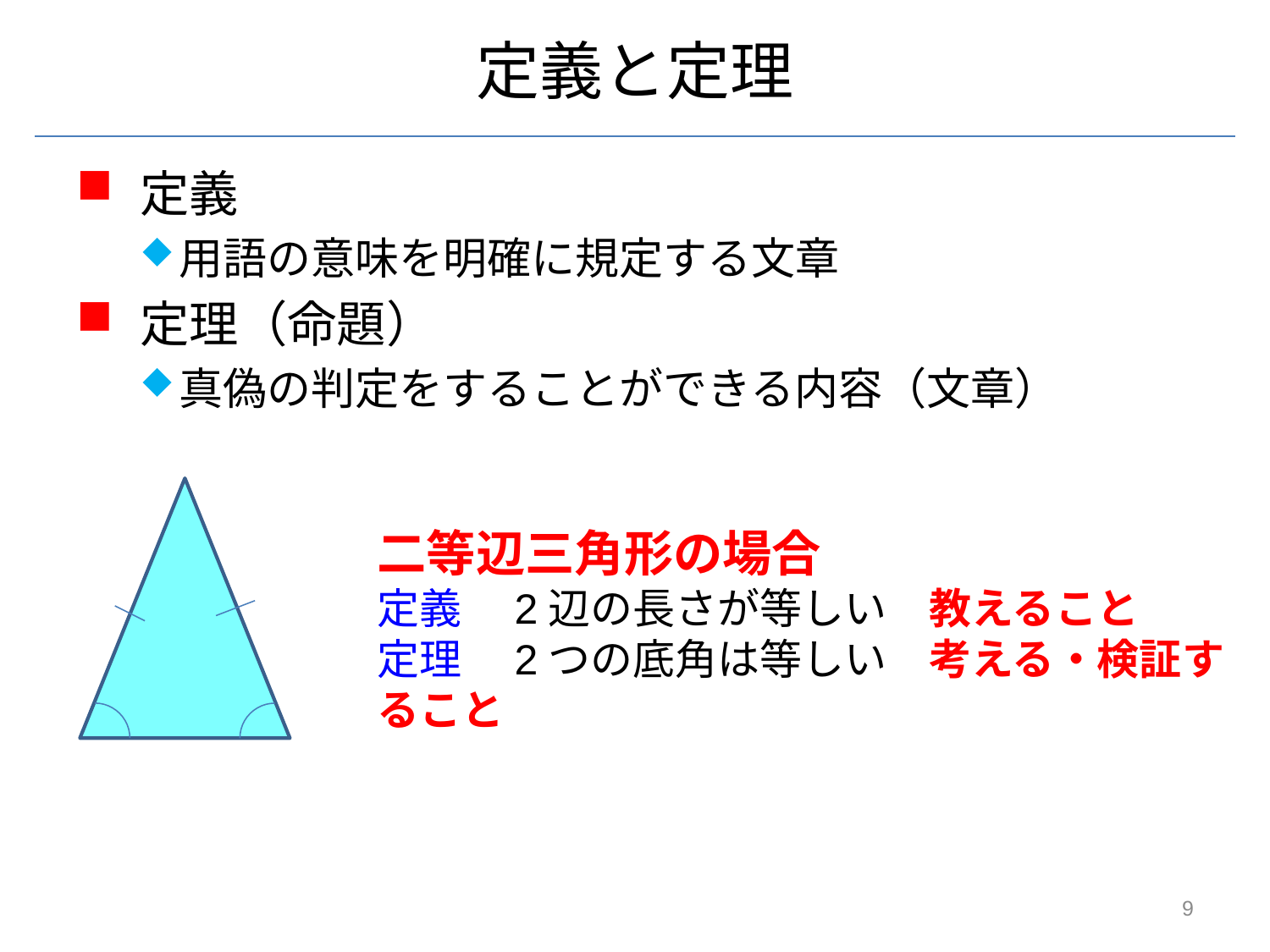

# 定義と定理
定義
用語の意味を明確に規定する文章
定理（命題）
真偽の判定をすることができる内容（文章）

二等辺三角形の場合
定義　2辺の長さが等しい　教えること
定理　2つの底角は等しい　考える・検証すること

9